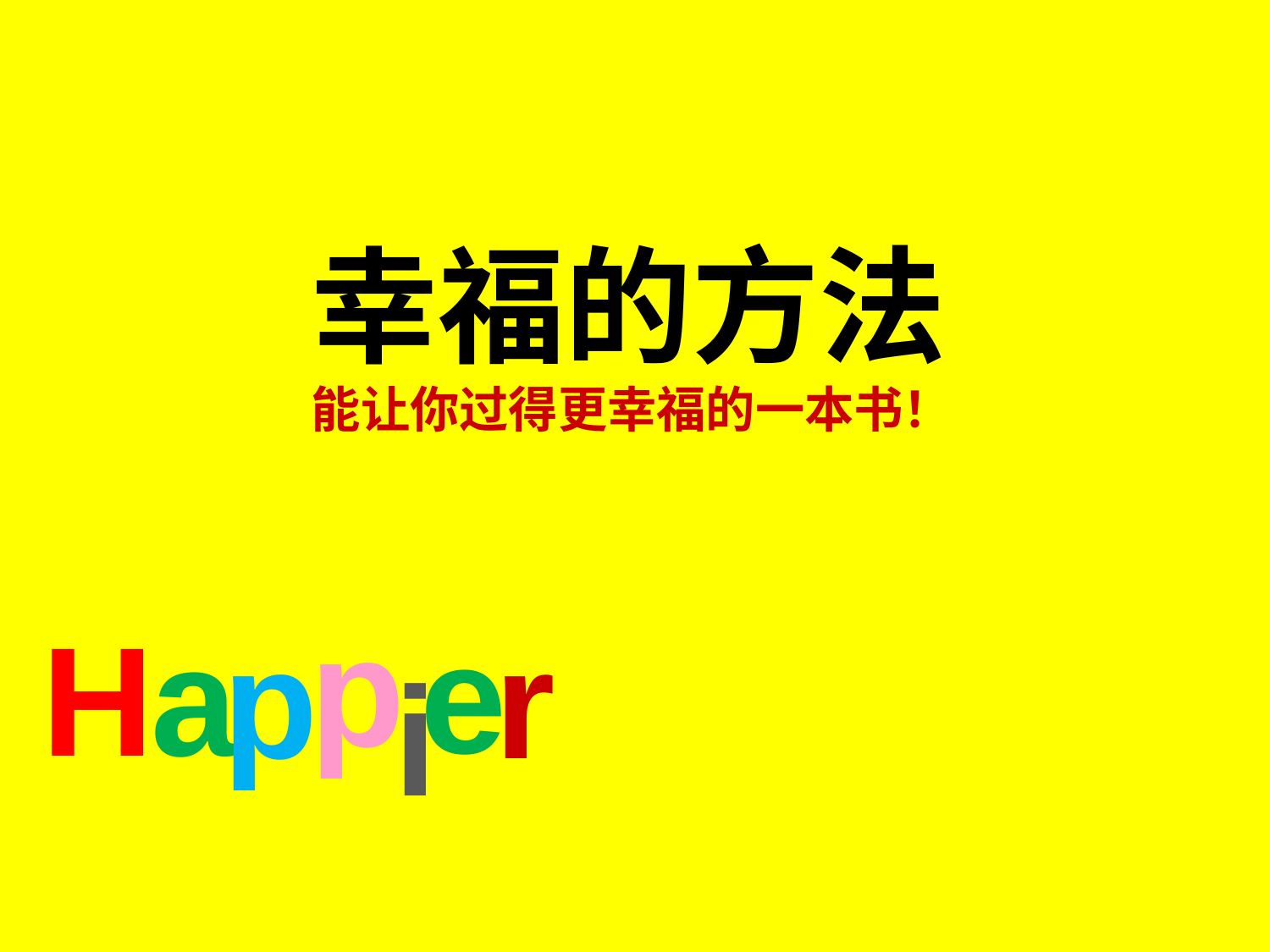

幸福的方法
能让你过得更幸福的一本书！
p
e
H
a
p
r
i